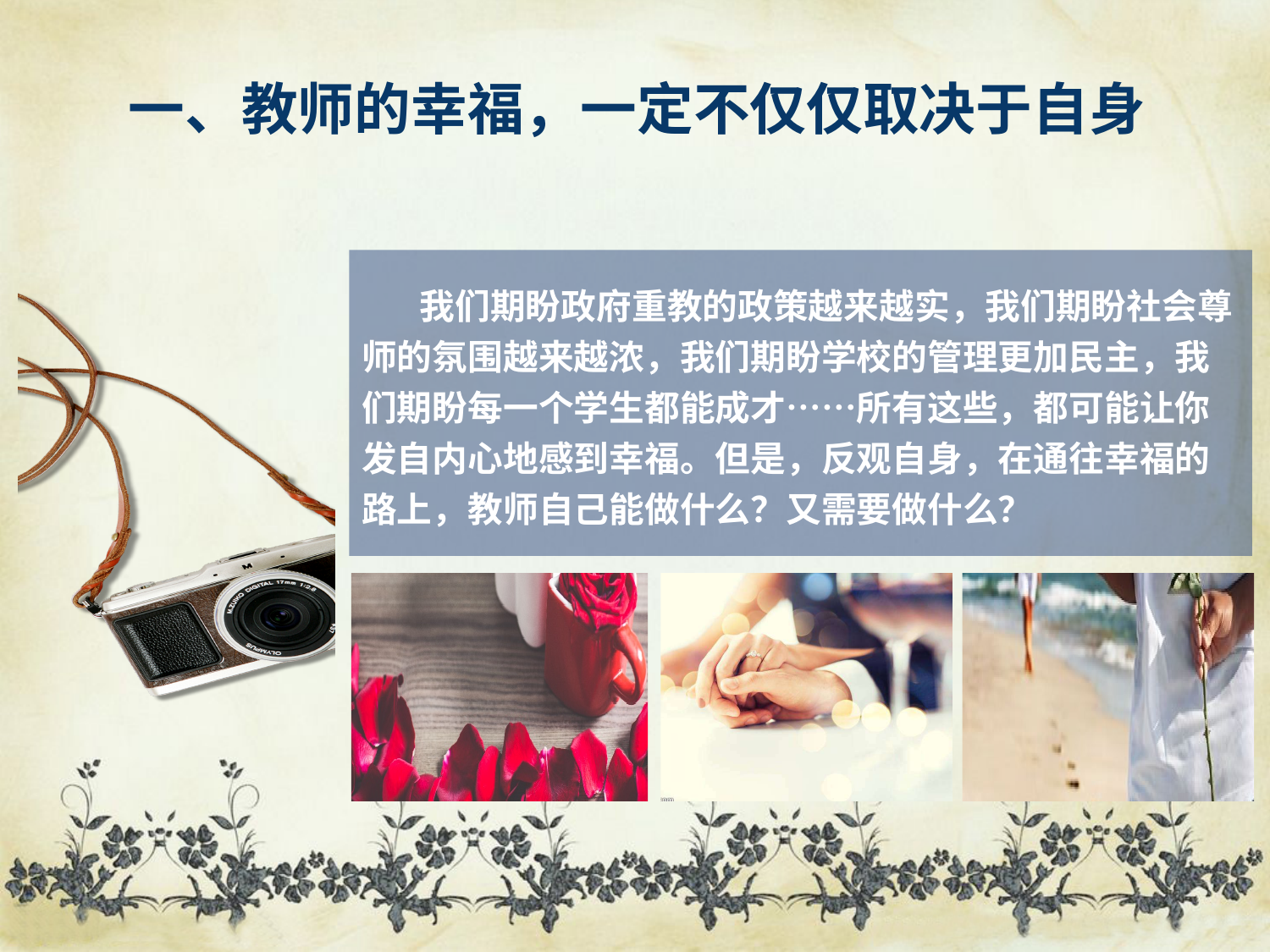

一、教师的幸福，一定不仅仅取决于自身

       我们期盼政府重教的政策越来越实，我们期盼社会尊师的氛围越来越浓，我们期盼学校的管理更加民主，我们期盼每一个学生都能成才……所有这些，都可能让你发自内心地感到幸福。但是，反观自身，在通往幸福的路上，教师自己能做什么？又需要做什么？